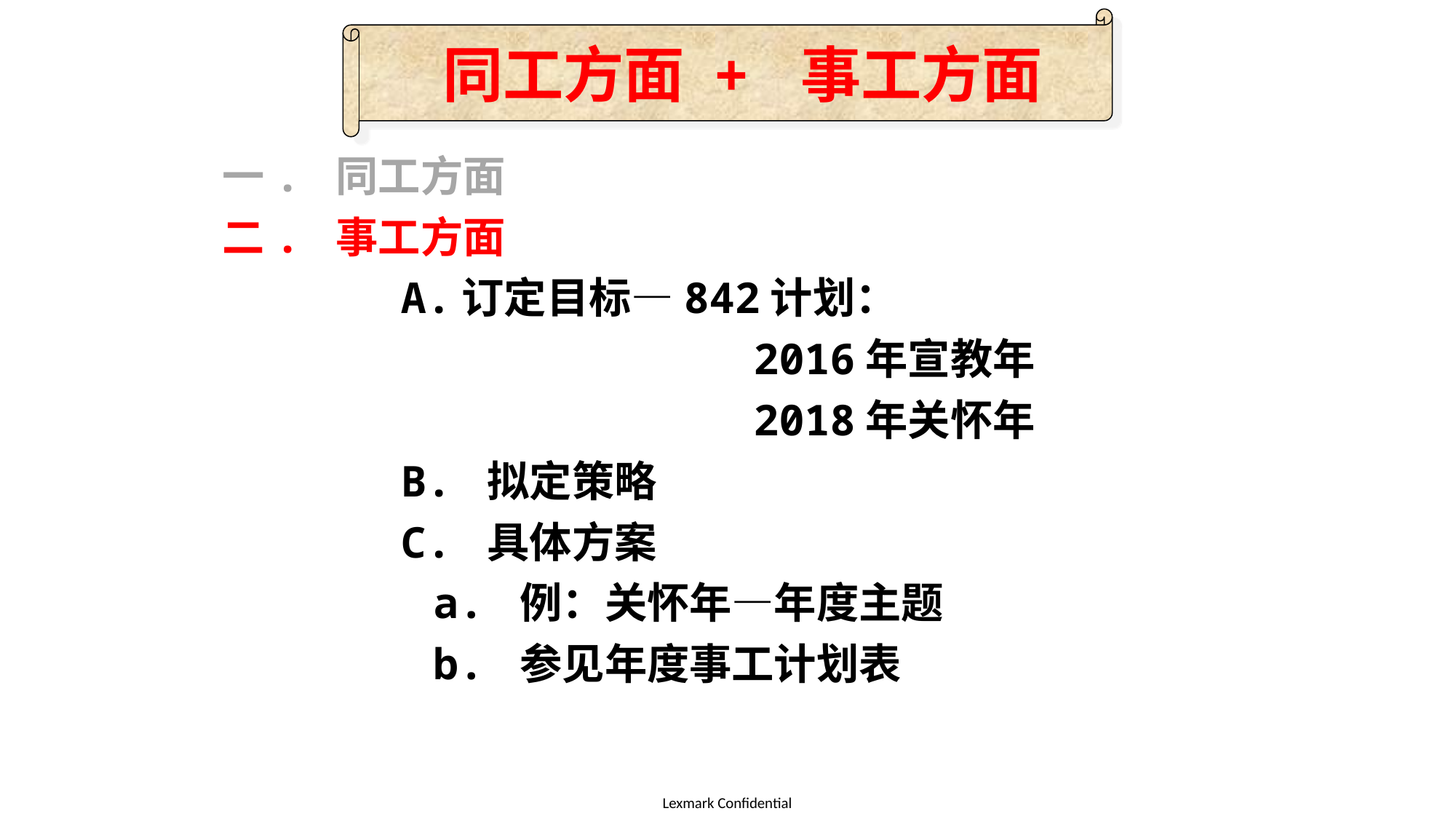

同工方面 + 事工方面
一. 同工方面
二. 事工方面
       A.订定目标—842计划：
			      2016年宣教年
			      2018年关怀年
       B. 拟定策略
       C. 具体方案
	  a. 例：关怀年—年度主题
	  b. 参见年度事工计划表